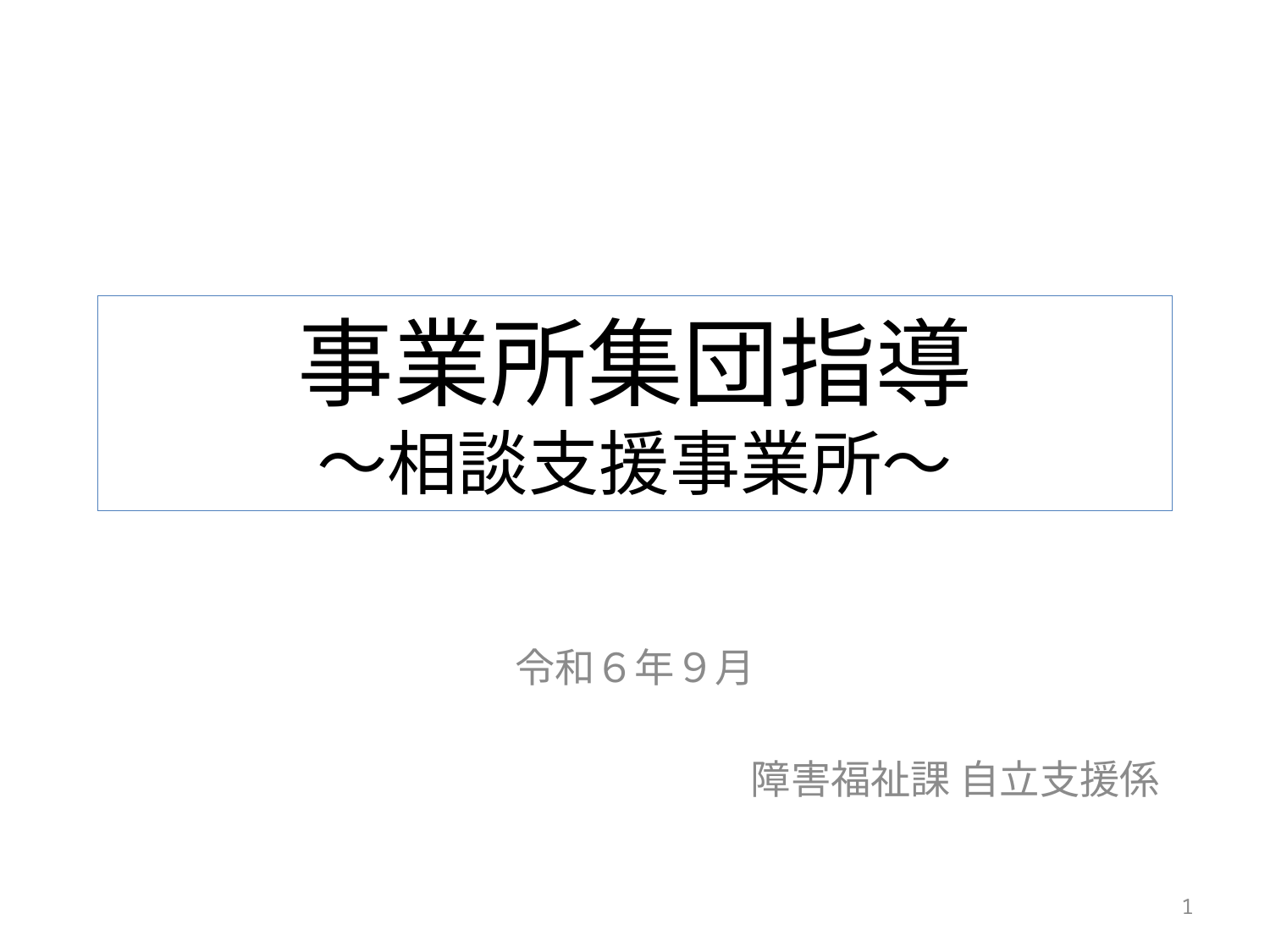

# 事業所集団指導 ～相談支援事業所～
令和６年９月

障害福祉課 自立支援係

1